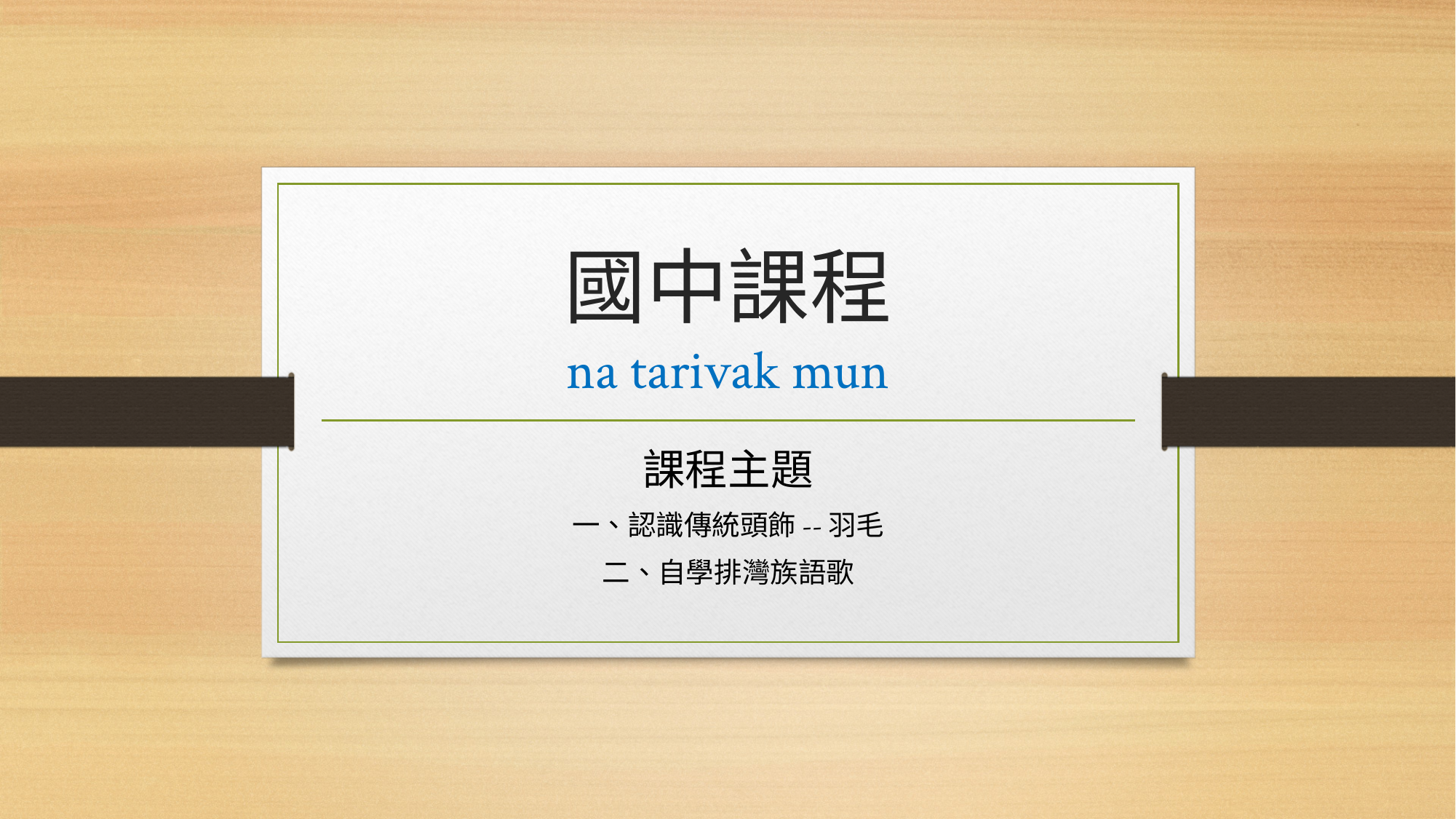

# 國中課程 na tarivak mun
課程主題
一、認識傳統頭飾--羽毛
二、自學排灣族語歌